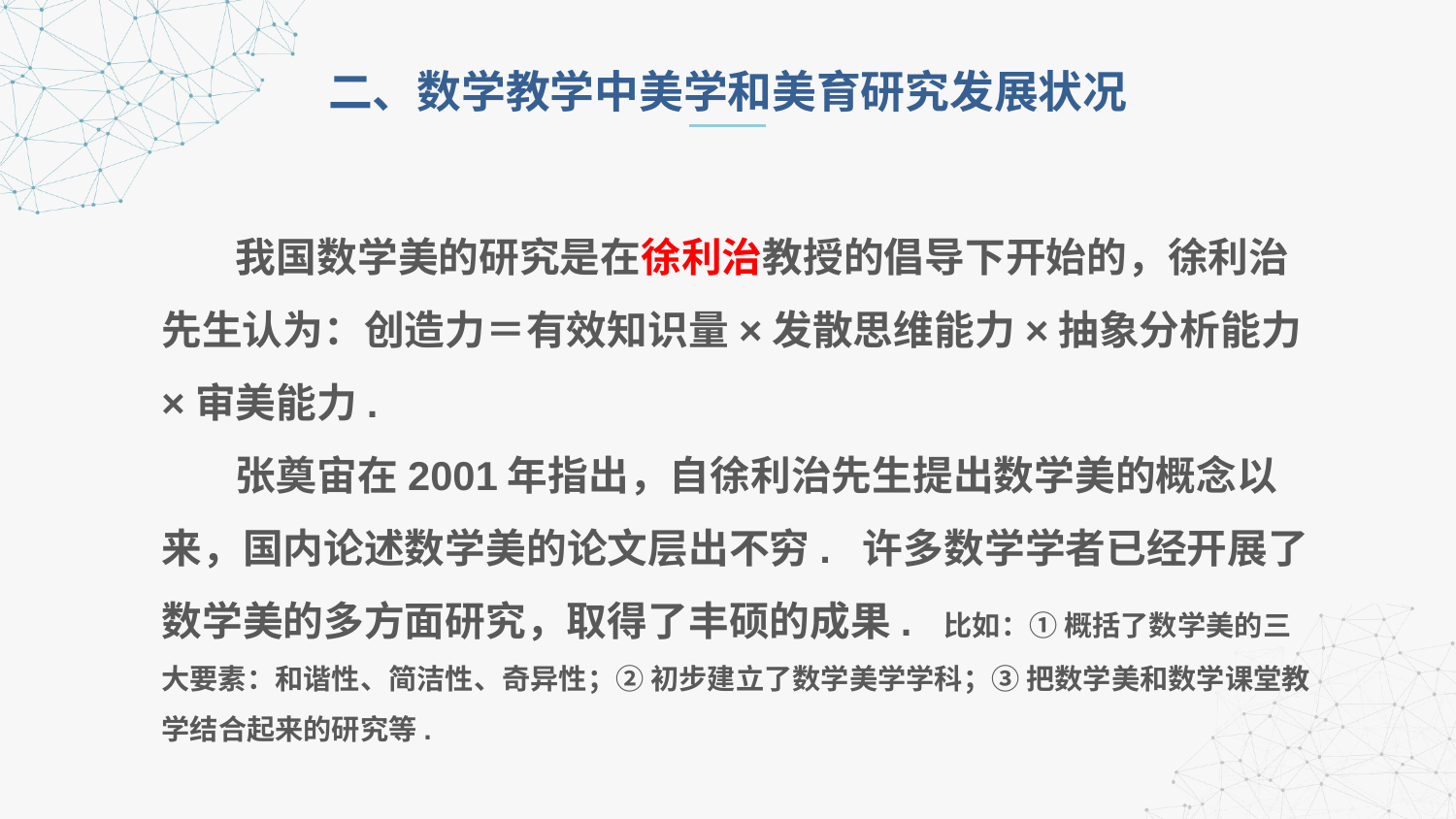

二、数学教学中美学和美育研究发展状况
       我国数学美的研究是在徐利治教授的倡导下开始的，徐利治先生认为：创造力＝有效知识量×发散思维能力×抽象分析能力×审美能力.
       张奠宙在2001年指出，自徐利治先生提出数学美的概念以来，国内论述数学美的论文层出不穷.  许多数学学者已经开展了数学美的多方面研究，取得了丰硕的成果.  比如：① 概括了数学美的三大要素：和谐性、简洁性、奇异性；② 初步建立了数学美学学科；③ 把数学美和数学课堂教学结合起来的研究等.